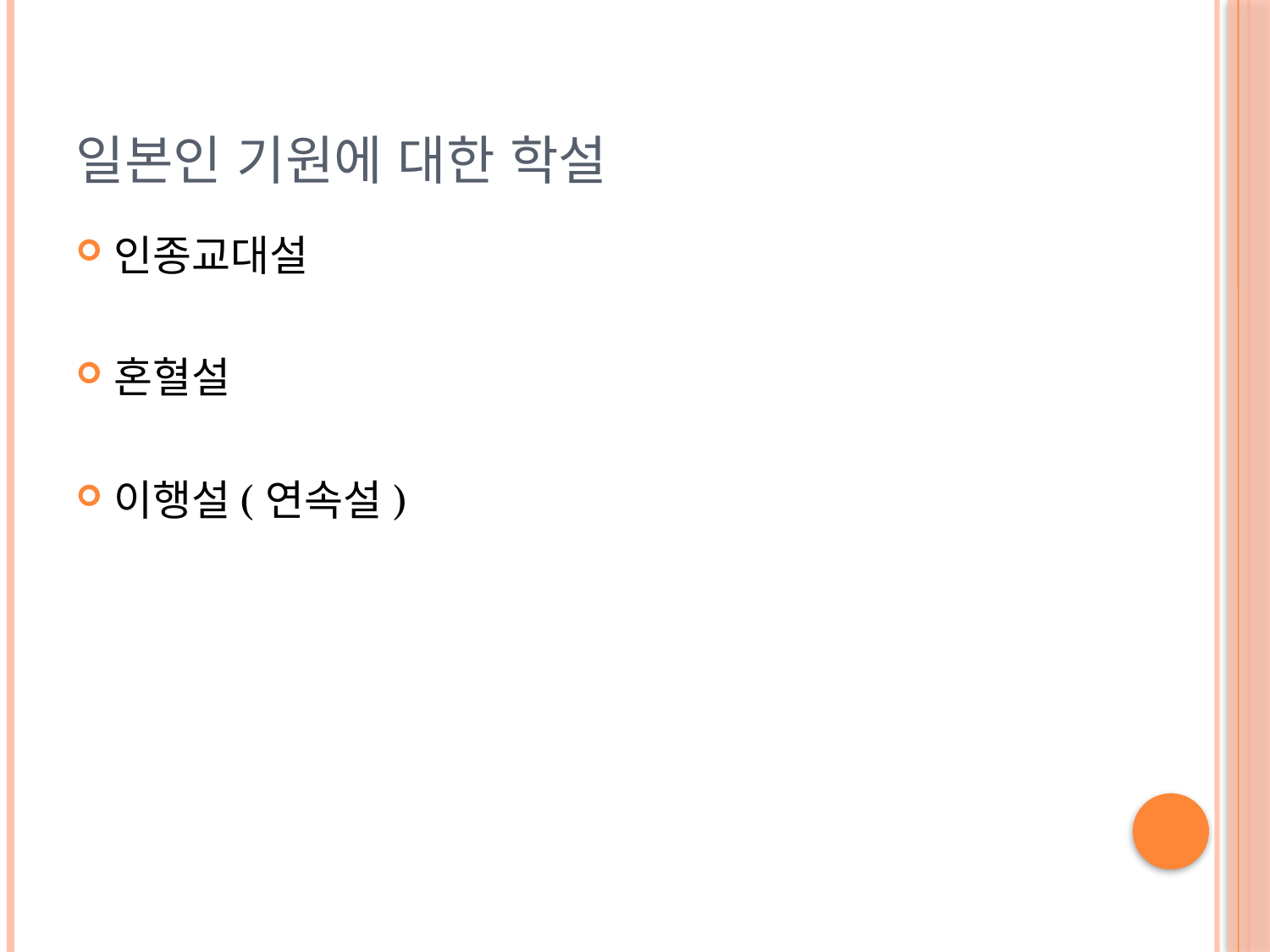

# 일본인 기원에 대한 학설
인종교대설

혼혈설

이행설(연속설)